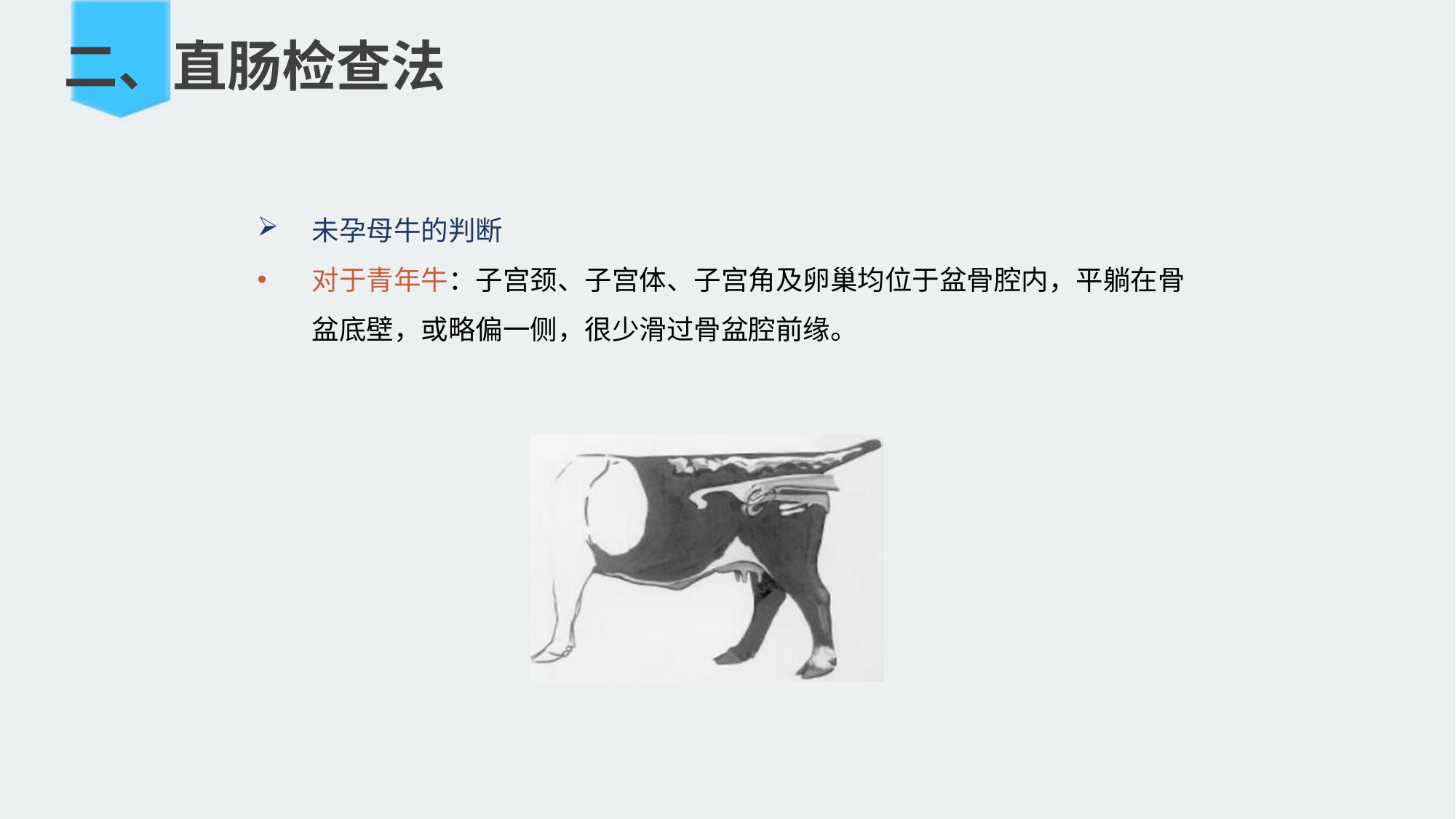

二、直肠检查法
#
未孕母牛的判断
对于青年牛：子宫颈、子宫体、子宫角及卵巢均位于盆骨腔内，平躺在骨 盆底壁，或略偏一侧，很少滑过骨盆腔前缘。